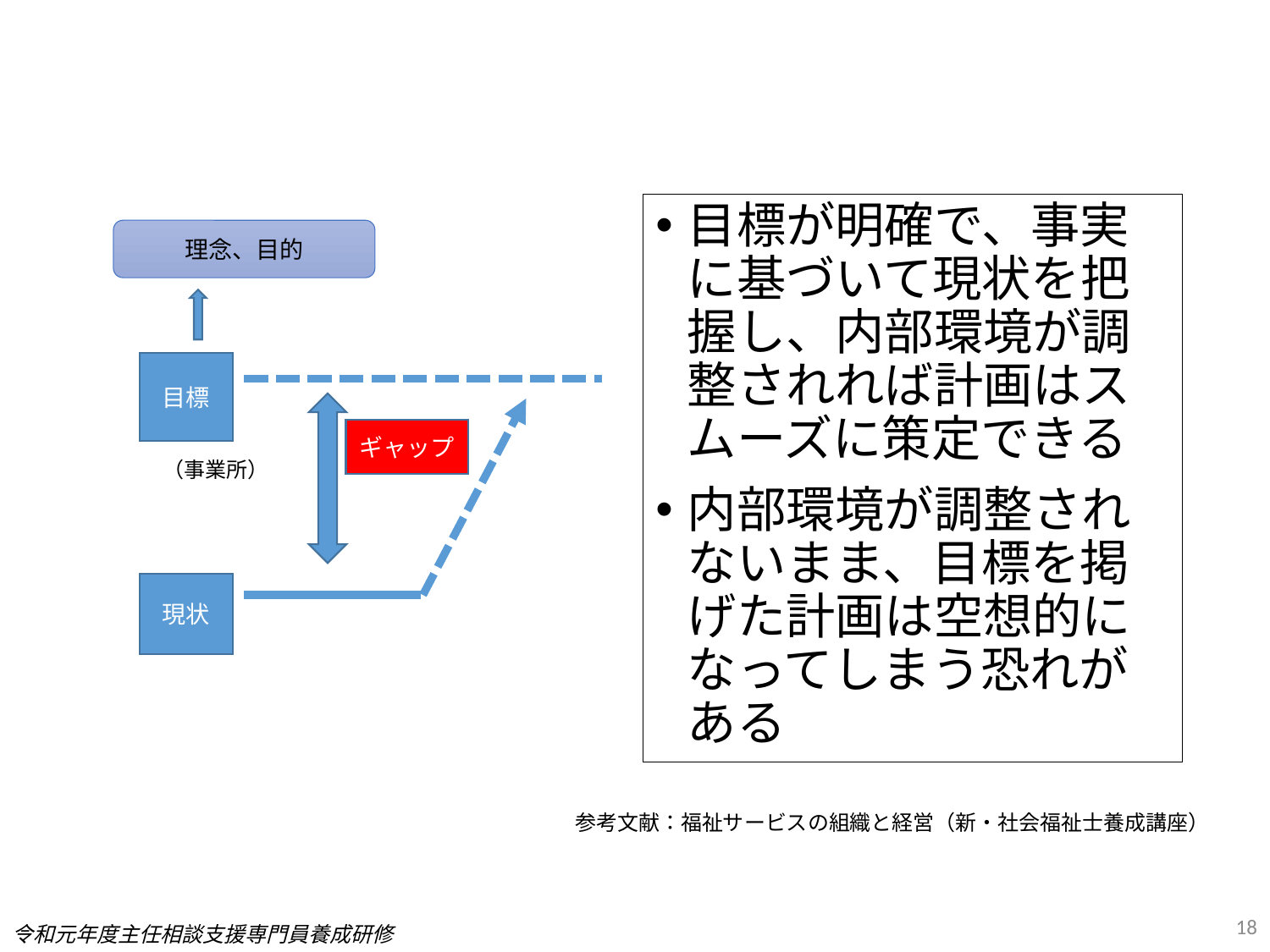

（事業所）
目標が明確で、事実に基づいて現状を把握し、内部環境が調整されれば計画はスムーズに策定できる
内部環境が調整されないまま、目標を掲げた計画は空想的になってしまう恐れがある
理念、目的

目標

ギャップ
現状
参考文献：福祉サービスの組織と経営（新・社会福祉士養成講座）
18
令和元年度主任相談支援専門員養成研修